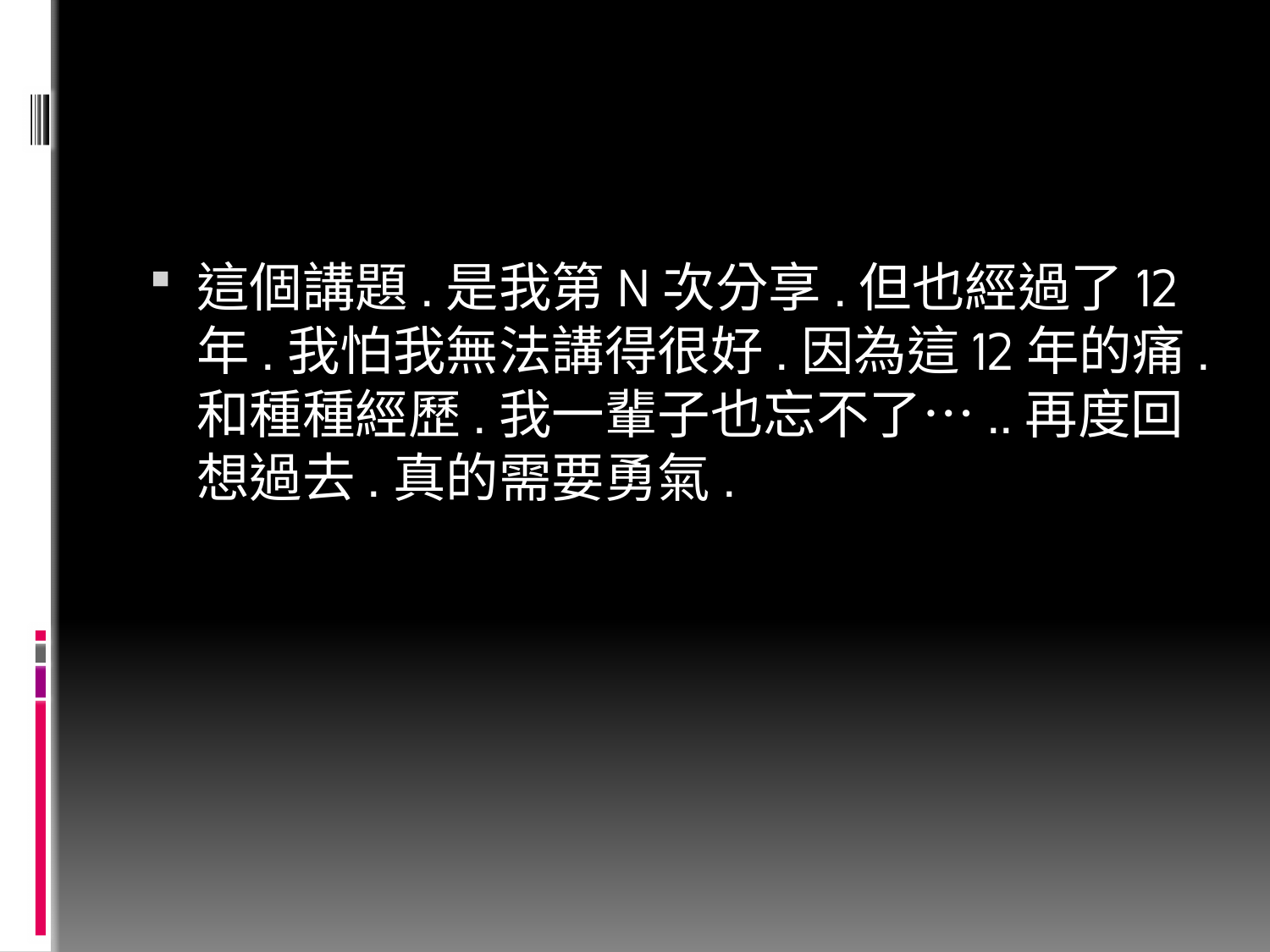

#
這個講題.是我第N次分享.但也經過了12年.我怕我無法講得很好.因為這12年的痛.和種種經歷.我一輩子也忘不了…..再度回想過去.真的需要勇氣.